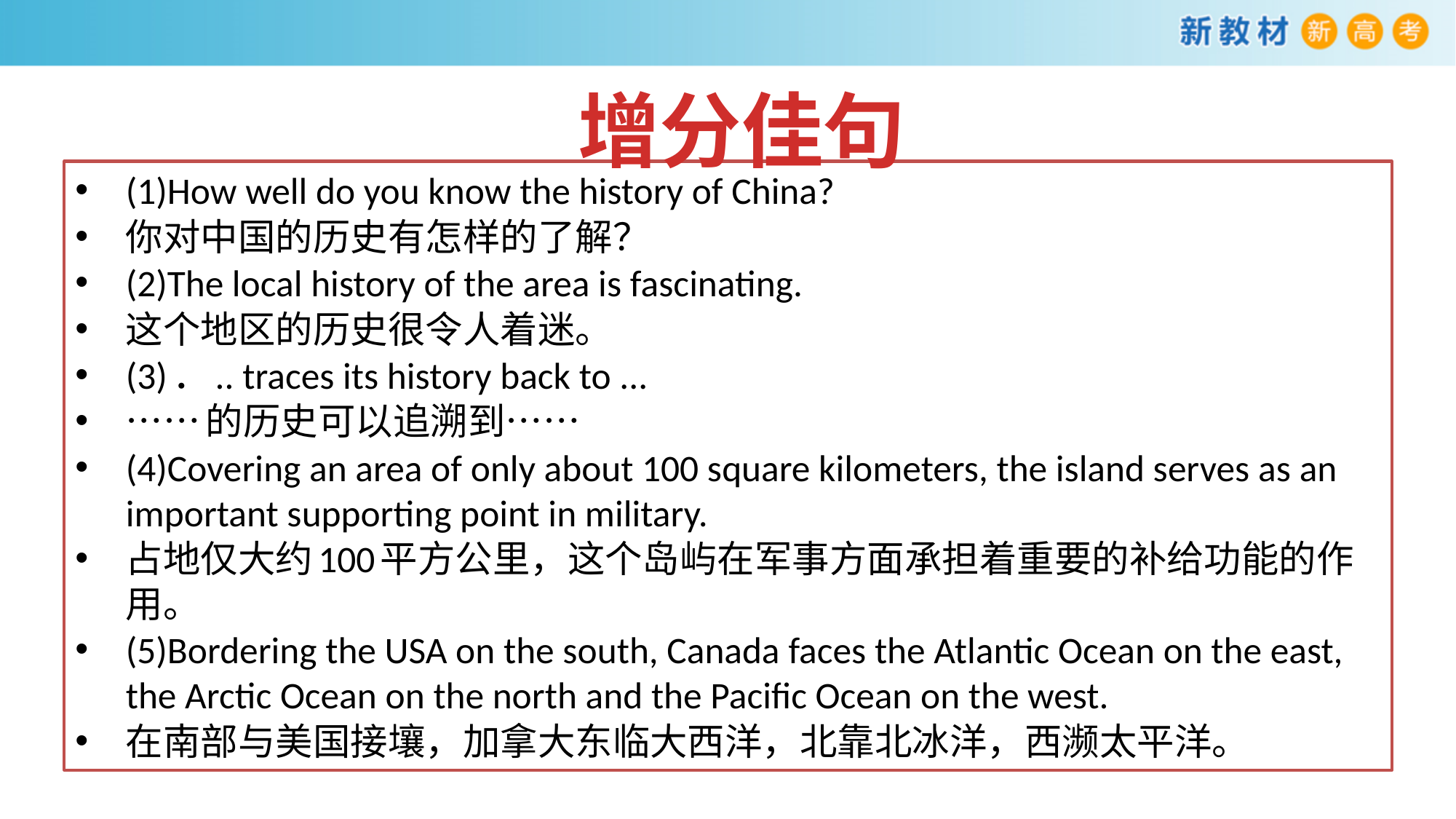

增分佳句
(1)How well do you know the history of China?
你对中国的历史有怎样的了解？
(2)The local history of the area is fascinating.
这个地区的历史很令人着迷。
(3)．.. traces its history back to ...
……的历史可以追溯到……
(4)Covering an area of only about 100 square kilometers, the island serves as an important supporting point in military.
占地仅大约100平方公里，这个岛屿在军事方面承担着重要的补给功能的作用。
(5)Bordering the USA on the south, Canada faces the Atlantic Ocean on the east, the Arctic Ocean on the north and the Pacific Ocean on the west.
在南部与美国接壤，加拿大东临大西洋，北靠北冰洋，西濒太平洋。